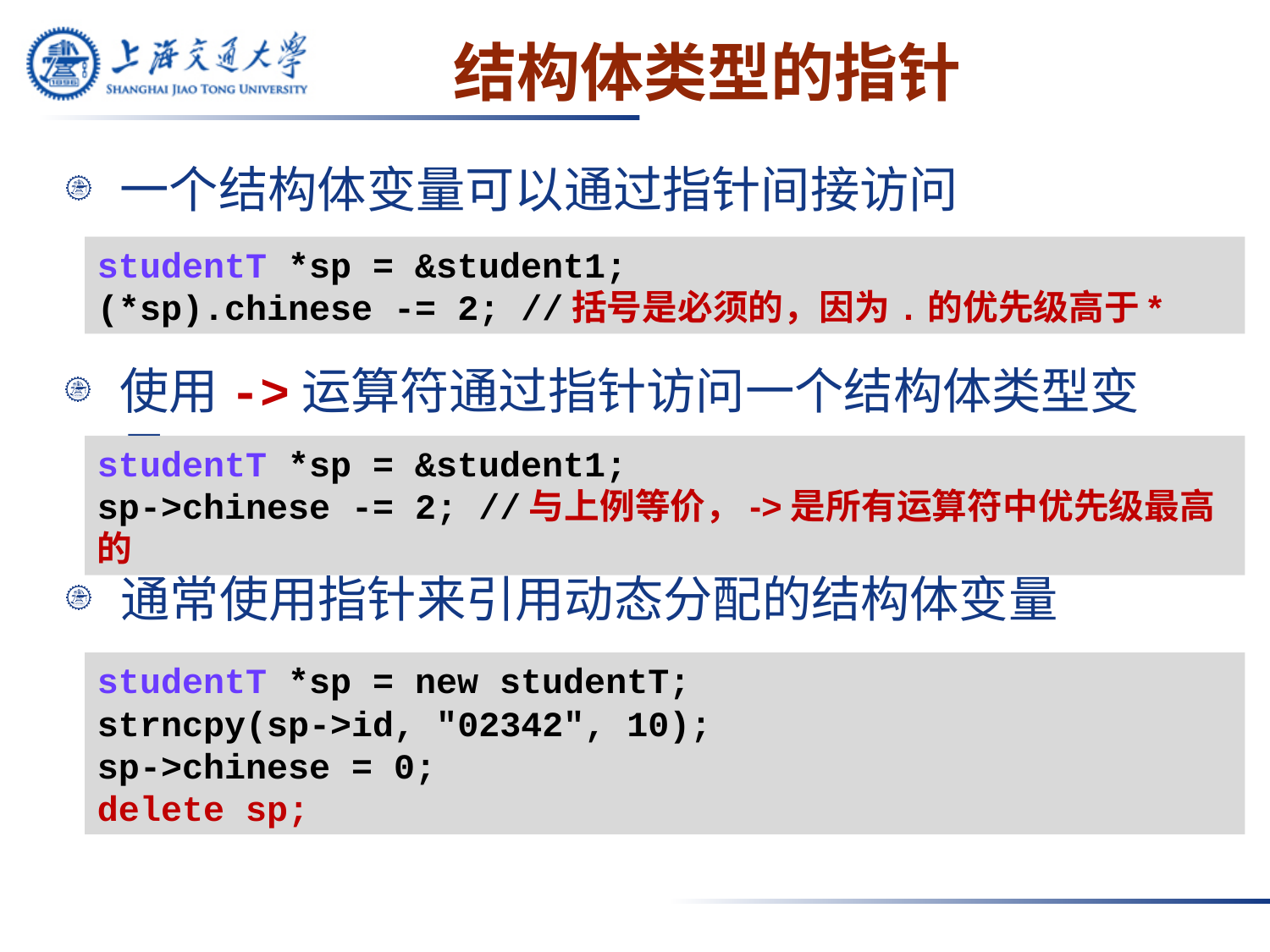

# 结构体类型的指针
一个结构体变量可以通过指针间接访问
studentT *sp = &student1;
(*sp).chinese -= 2; //括号是必须的，因为.的优先级高于*
使用->运算符通过指针访问一个结构体类型变量
studentT *sp = &student1;
sp->chinese -= 2; //与上例等价，->是所有运算符中优先级最高的
通常使用指针来引用动态分配的结构体变量
studentT *sp = new studentT;
strncpy(sp->id, "02342", 10);
sp->chinese = 0;
delete sp;